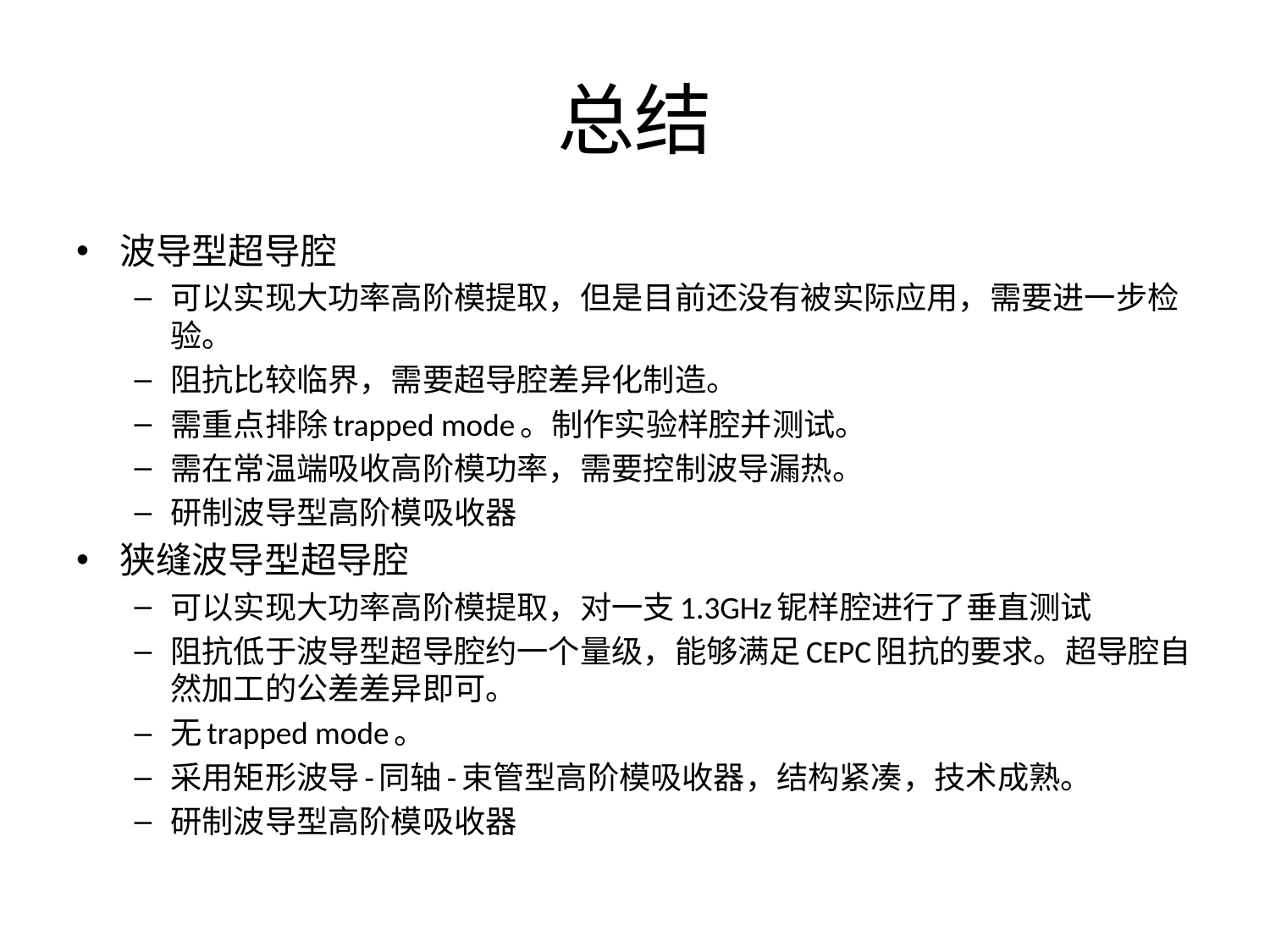

# 总结
波导型超导腔
可以实现大功率高阶模提取，但是目前还没有被实际应用，需要进一步检验。
阻抗比较临界，需要超导腔差异化制造。
需重点排除trapped mode。制作实验样腔并测试。
需在常温端吸收高阶模功率，需要控制波导漏热。
研制波导型高阶模吸收器
狭缝波导型超导腔
可以实现大功率高阶模提取，对一支1.3GHz铌样腔进行了垂直测试
阻抗低于波导型超导腔约一个量级，能够满足CEPC阻抗的要求。超导腔自然加工的公差差异即可。
无trapped mode。
采用矩形波导-同轴-束管型高阶模吸收器，结构紧凑，技术成熟。
研制波导型高阶模吸收器